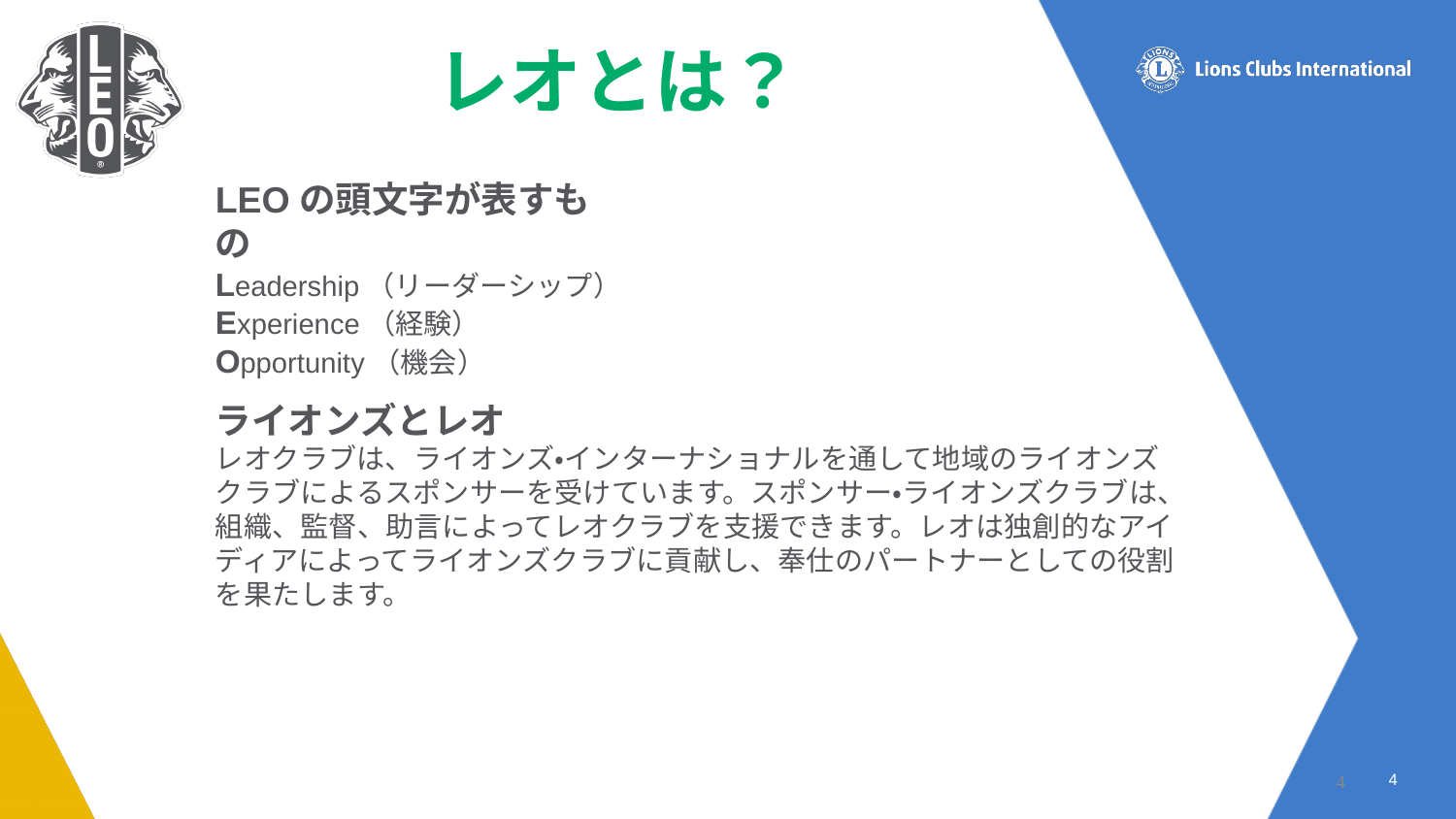

レオとは？
LEOの頭文字が表すもの
Leadership（リーダーシップ）
Experience（経験）
Opportunity（機会）
ライオンズとレオ
レオクラブは、ライオンズ・インターナショナルを通して地域のライオンズクラブによるスポンサーを受けています。スポンサー・ライオンズクラブは、組織、監督、助言によってレオクラブを支援できます。レオは独創的なアイディアによってライオンズクラブに貢献し、奉仕のパートナーとしての役割を果たします。
4